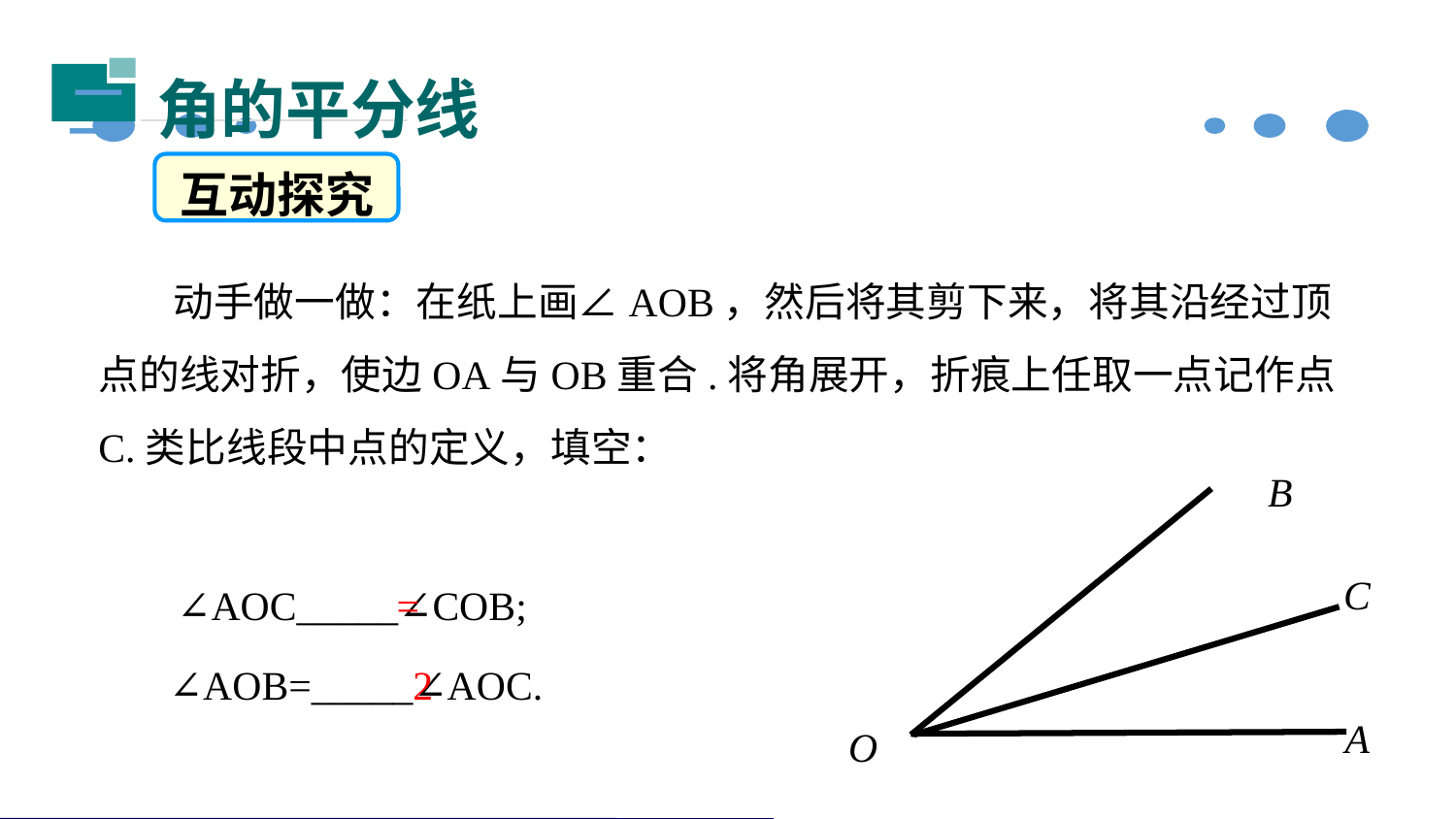

角的平分线
二

互动探究
        动手做一做：在纸上画∠AOB，然后将其剪下来，将其沿经过顶点的线对折，使边OA与OB重合.将角展开，折痕上任取一点记作点C.类比线段中点的定义，填空：
B
A
O
C
∠AOC_____∠COB;
=
∠AOB=_____∠AOC.
2